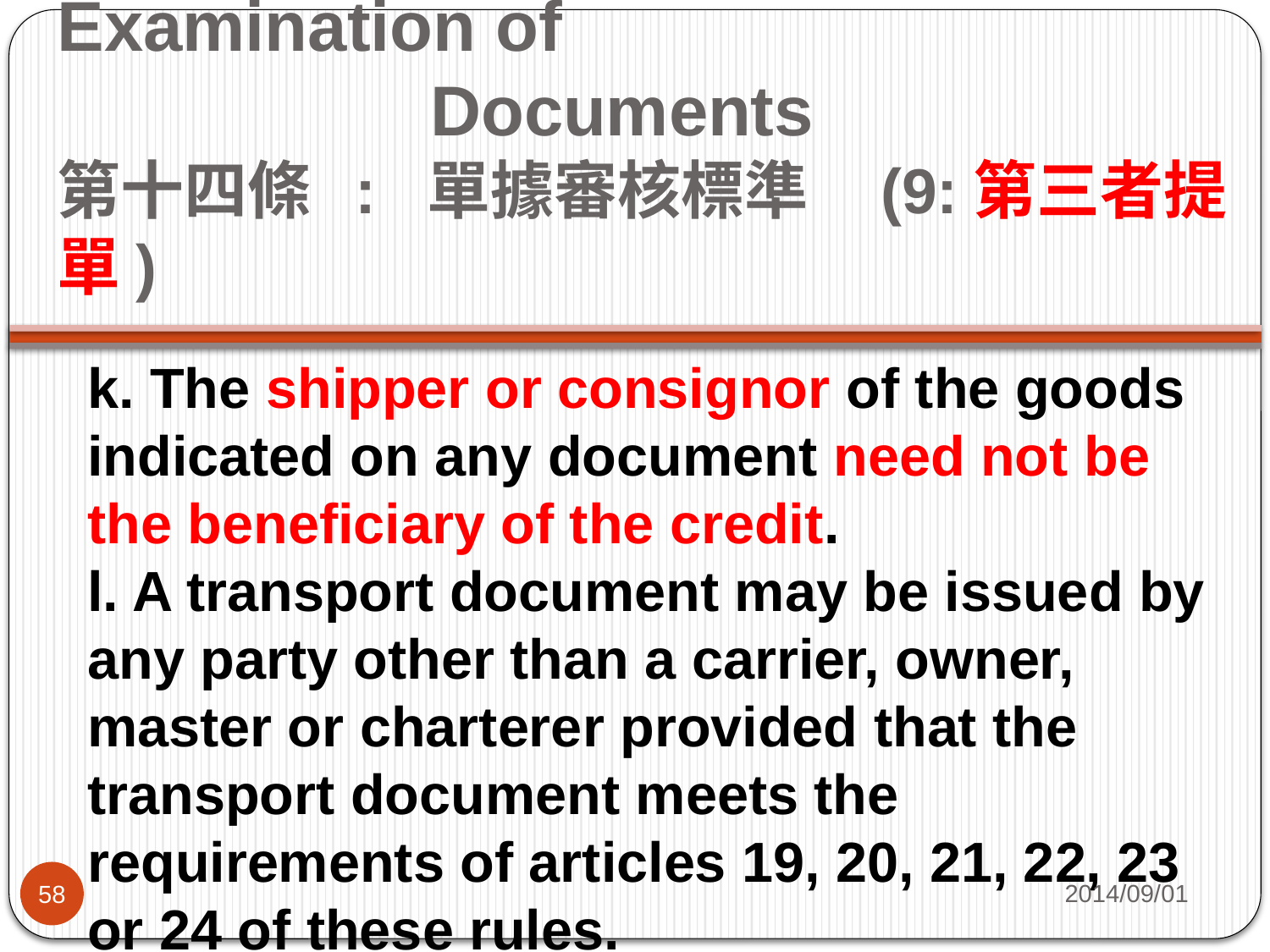

# Article 14:  Standard for Examination of Documents      第十四條  :  單據審核標準    (9:第三者提單)
k. The shipper or consignor of the goods indicated on any document need not be the beneficiary of the credit.
l. A transport document may be issued by any party other than a carrier, owner, master or charterer provided that the transport document meets the requirements of articles 19, 20, 21, 22, 23 or 24 of these rules.
2014/09/01
58